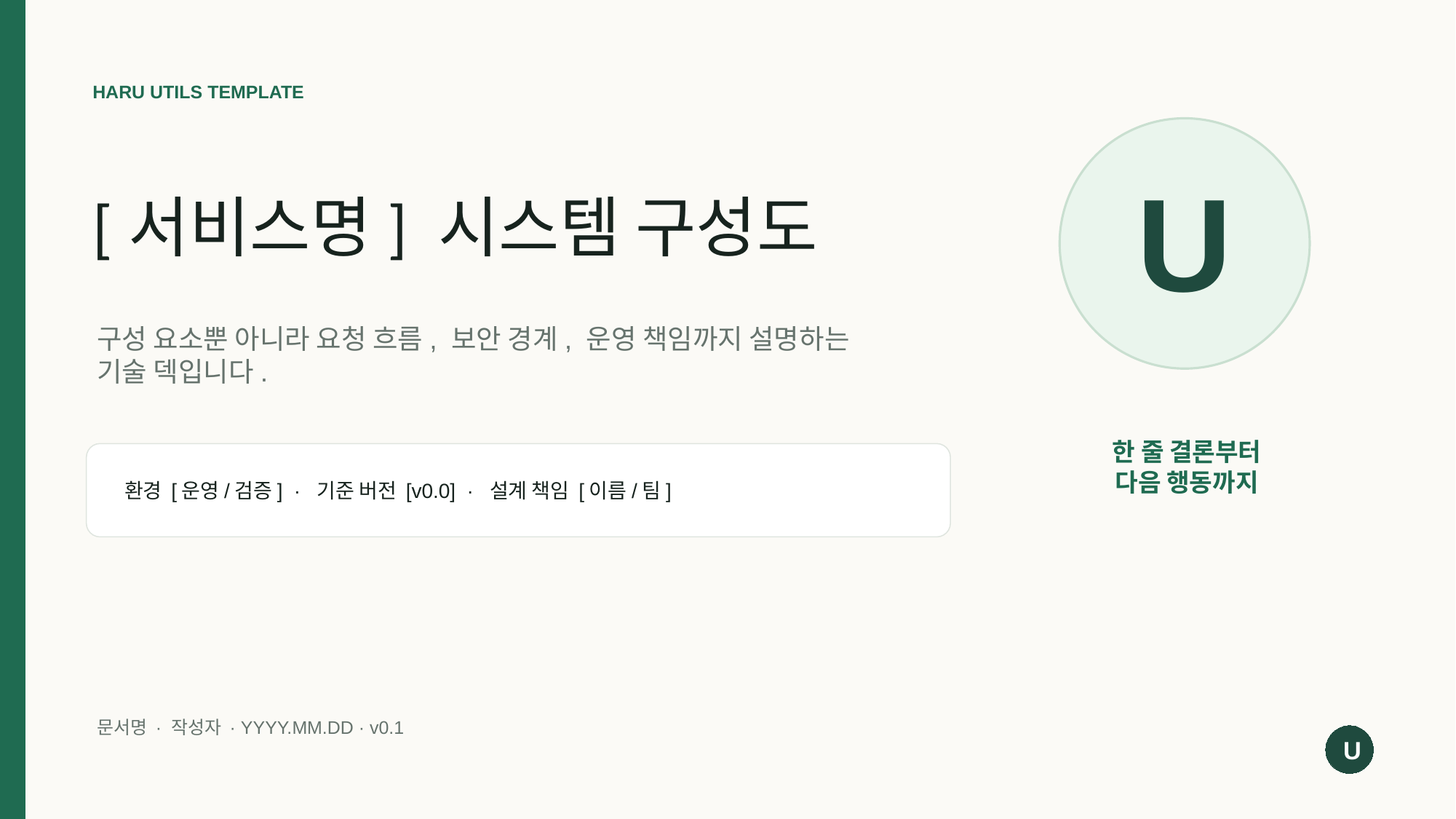

HARU UTILS TEMPLATE

U
# [서비스명] 시스템 구성도
구성 요소뿐 아니라 요청 흐름, 보안 경계, 운영 책임까지 설명하는 기술 덱입니다.
한 줄 결론부터
다음 행동까지

환경 [운영/검증]  ·  기준 버전 [v0.0]  ·  설계 책임 [이름/팀]
문서명 · 작성자 · YYYY.MM.DD · v0.1
U